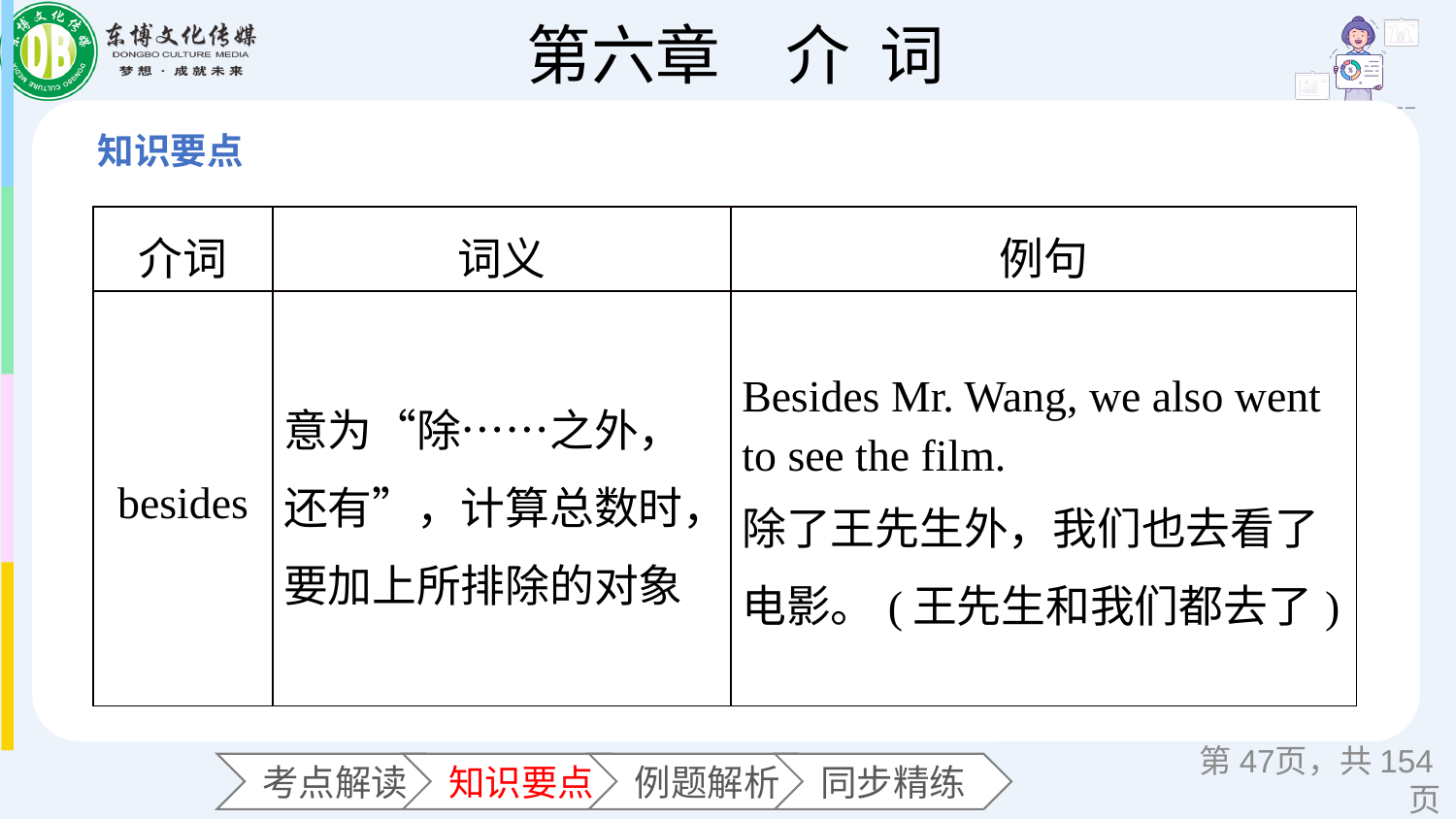

| 介词 | 词义 | 例句 |
| --- | --- | --- |
| besides | 意为“除……之外，还有”，计算总数时，要加上所排除的对象 | Besides Mr. Wang, we also went to see the film. 除了王先生外，我们也去看了电影。(王先生和我们都去了) |
第47页，共154页